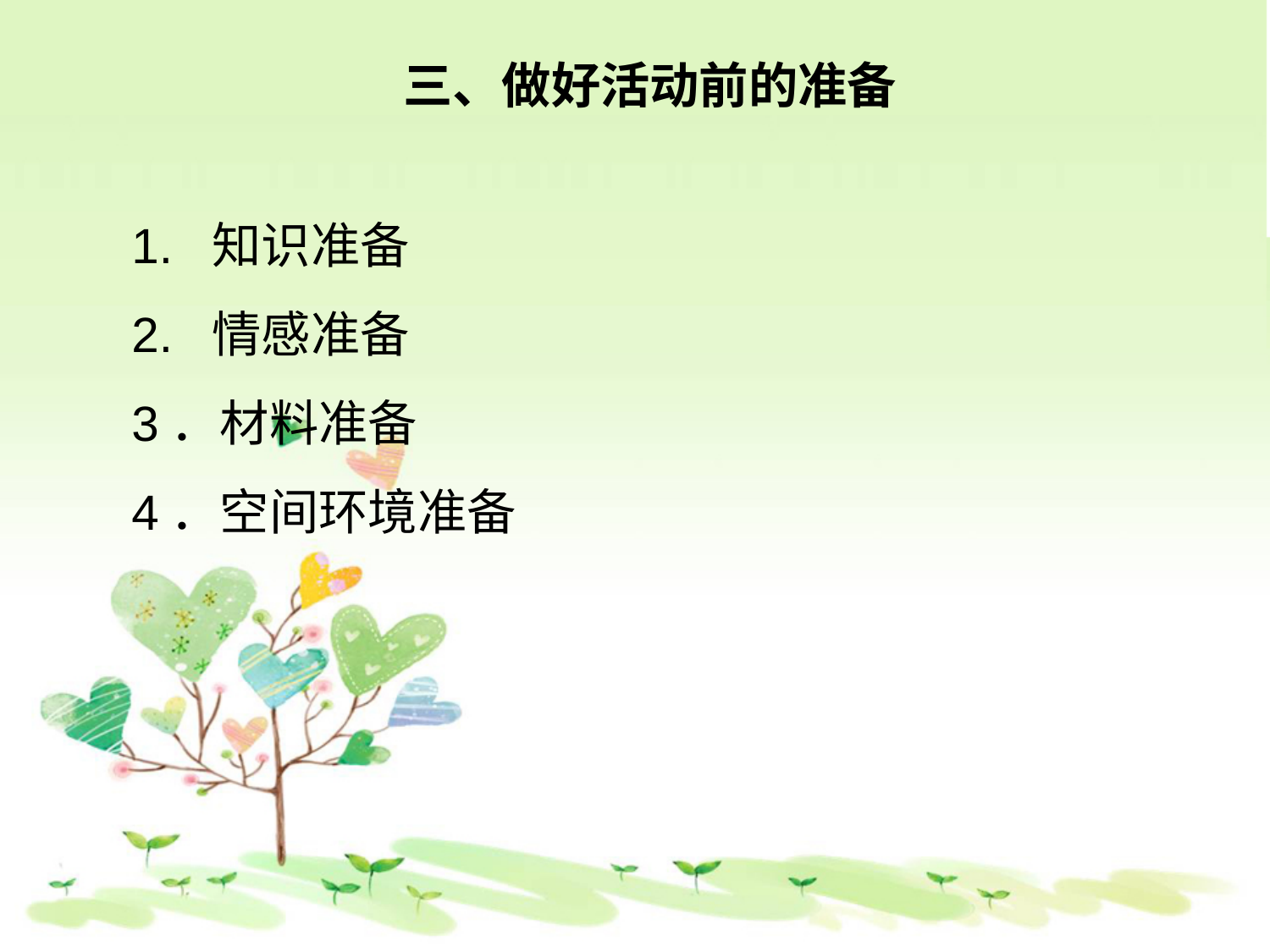

三、做好活动前的准备
1.  知识准备
2.  情感准备
3．材料准备
4．空间环境准备